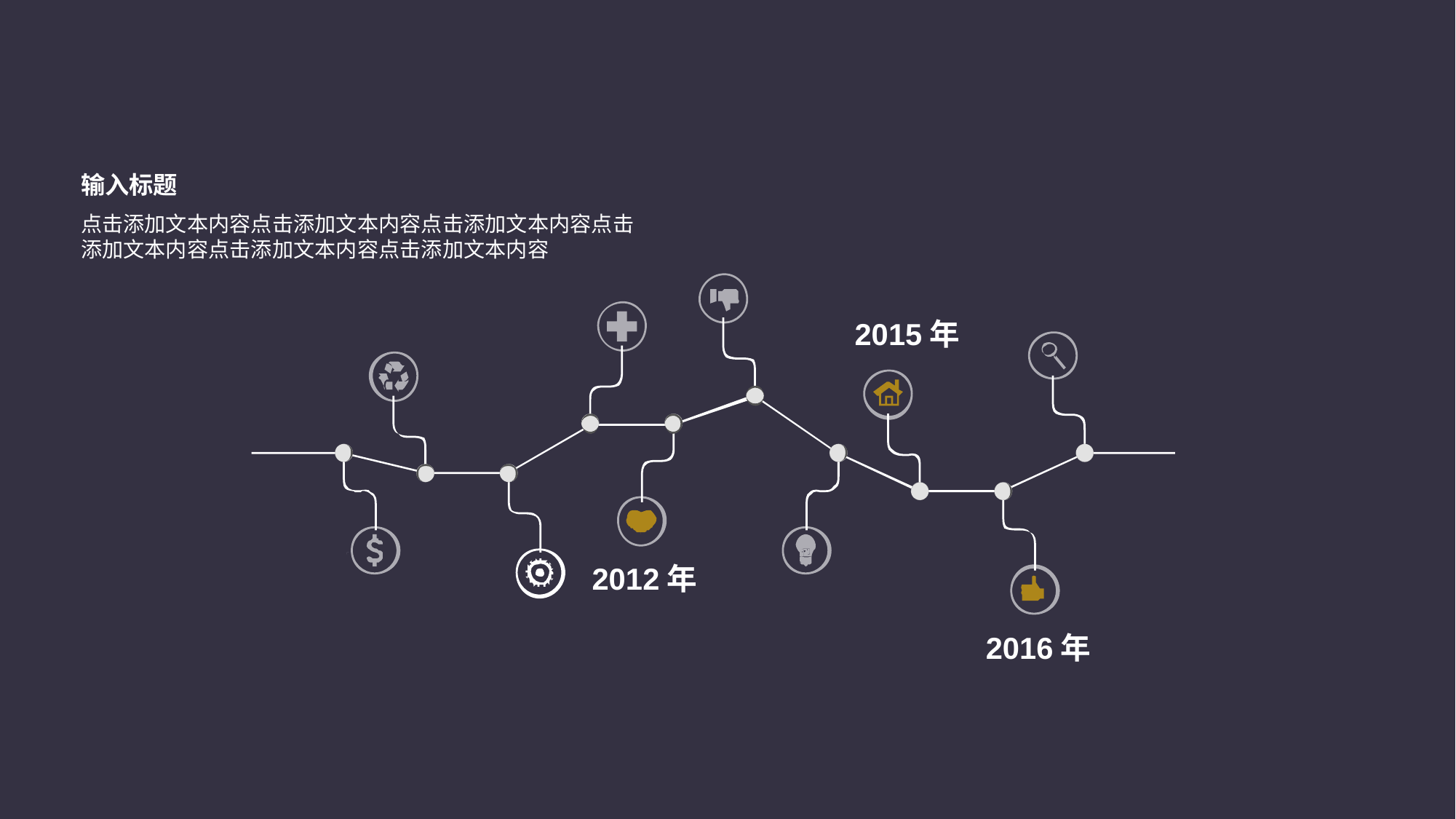

输入标题
点击添加文本内容点击添加文本内容点击添加文本内容点击添加文本内容点击添加文本内容点击添加文本内容

2015年

2012年

2016年